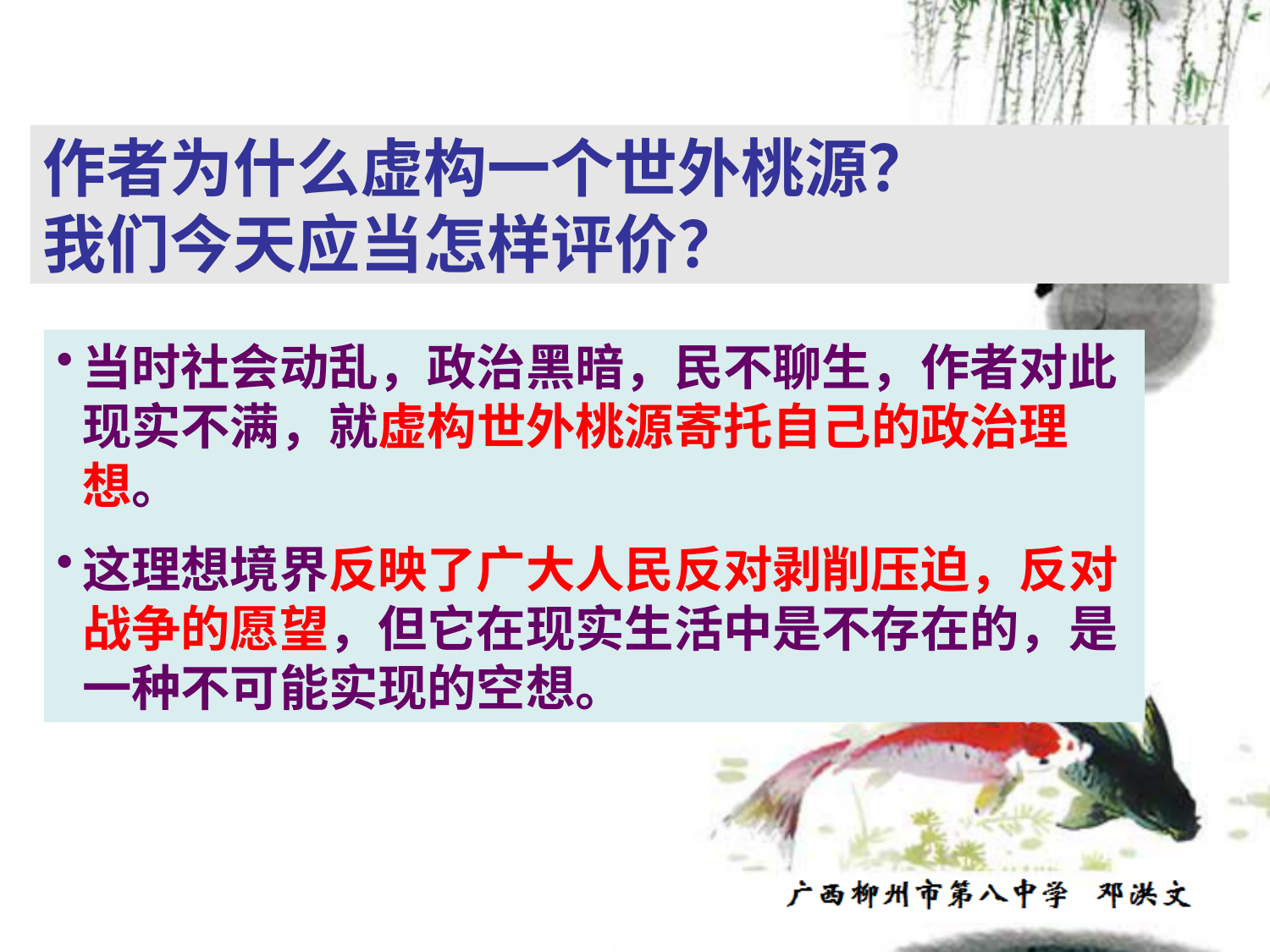

# 作者为什么虚构一个世外桃源？ 我们今天应当怎样评价？

当时社会动乱，政治黑暗，民不聊生，作者对此现实不满，就虚构世外桃源寄托自己的政治理想。
这理想境界反映了广大人民反对剥削压迫，反对战争的愿望，但它在现实生活中是不存在的，是一种不可能实现的空想。